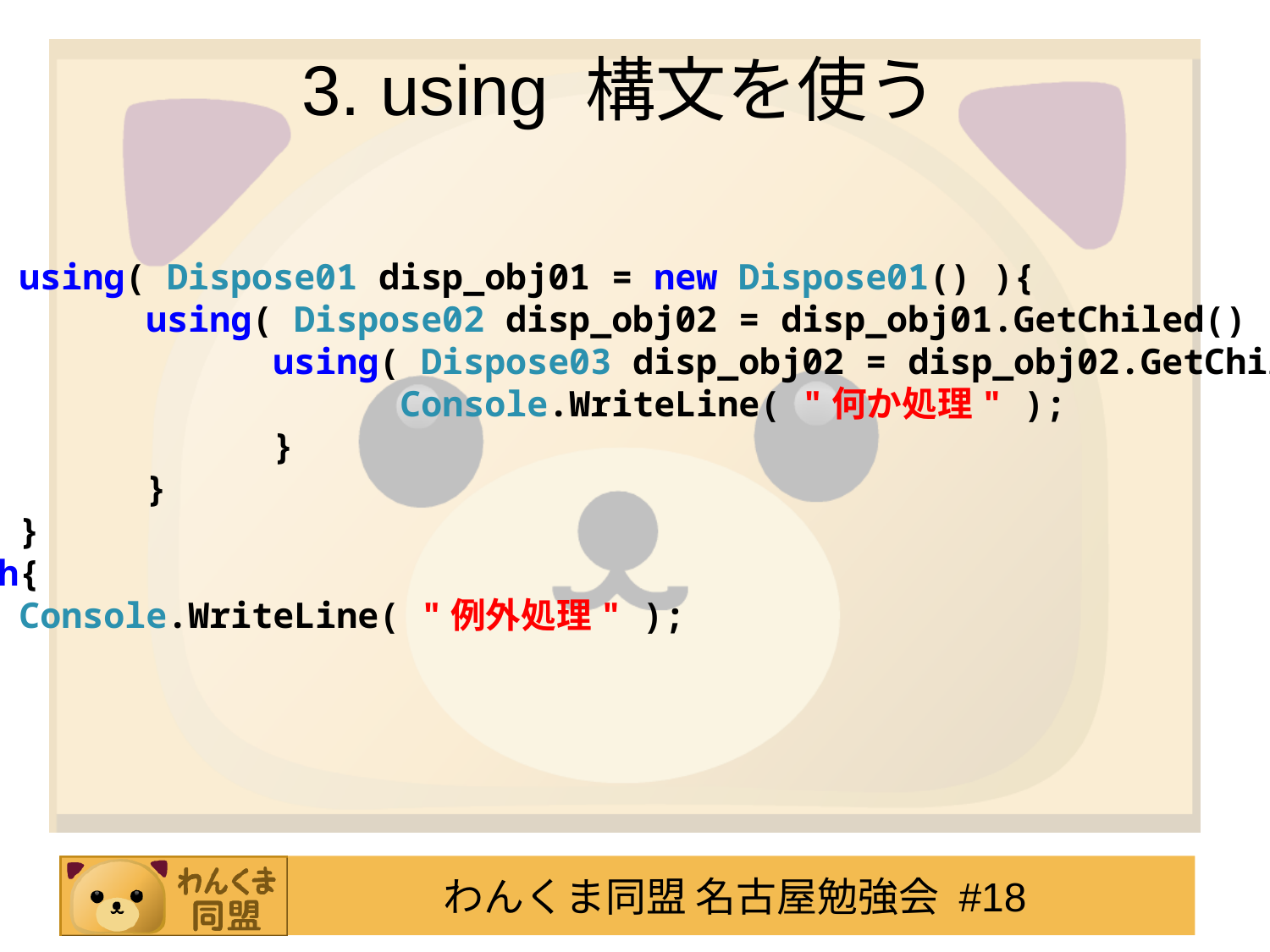

# 3. using 構文を使う
try{
	using( Dispose01 disp_obj01 = new Dispose01() ){
		using( Dispose02 disp_obj02 = disp_obj01.GetChiled() ){
			using( Dispose03 disp_obj02 = disp_obj02.GetChiled() ){
				Console.WriteLine( "何か処理" );
			}
		}
	}
}catch{
	Console.WriteLine( "例外処理" );
}